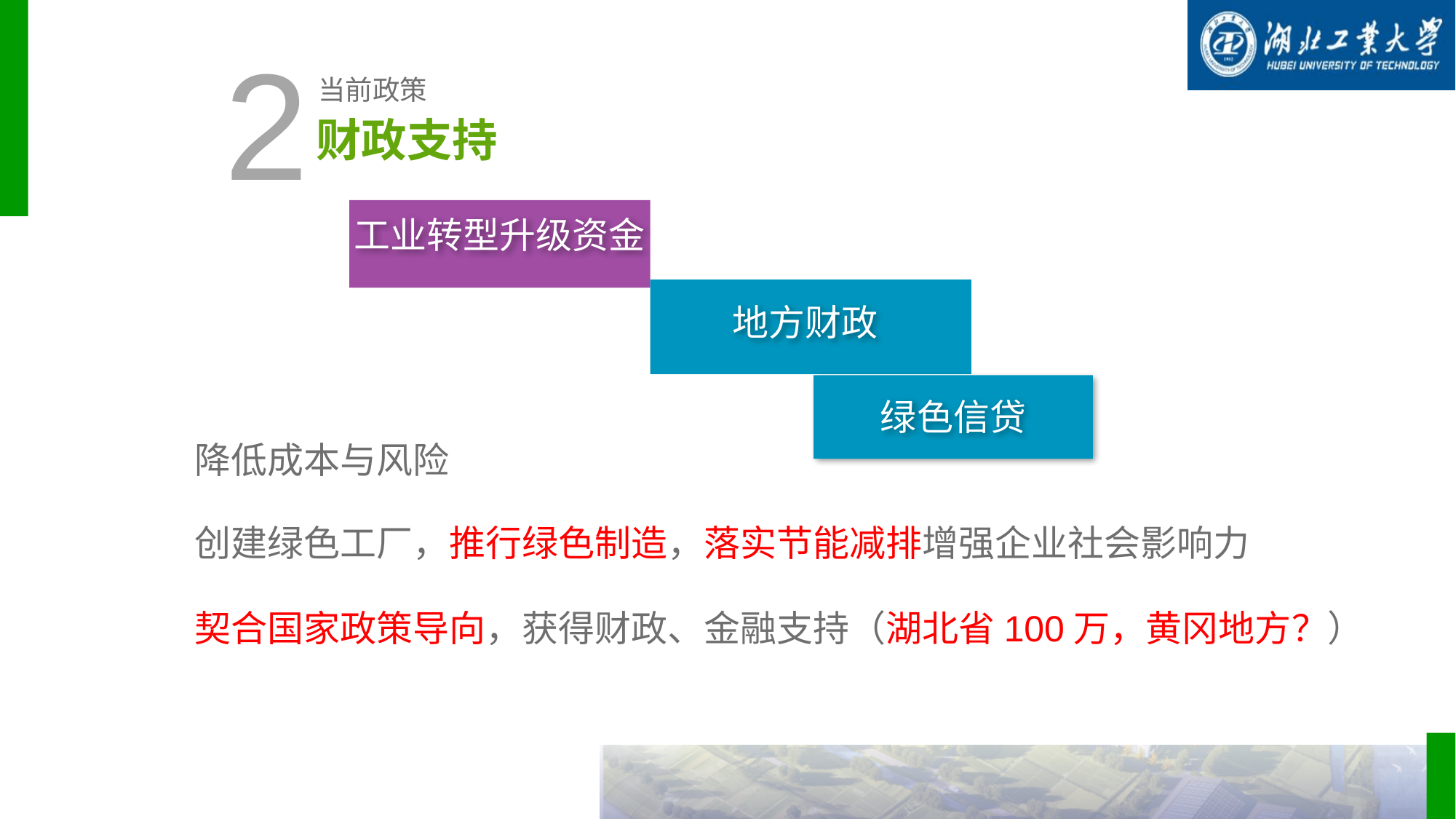

2
当前政策
财政支持

工业转型升级资金

地方财政

绿色信贷
降低成本与风险
创建绿色工厂，推行绿色制造，落实节能减排增强企业社会影响力
契合国家政策导向，获得财政、金融支持（湖北省100万，黄冈地方？）